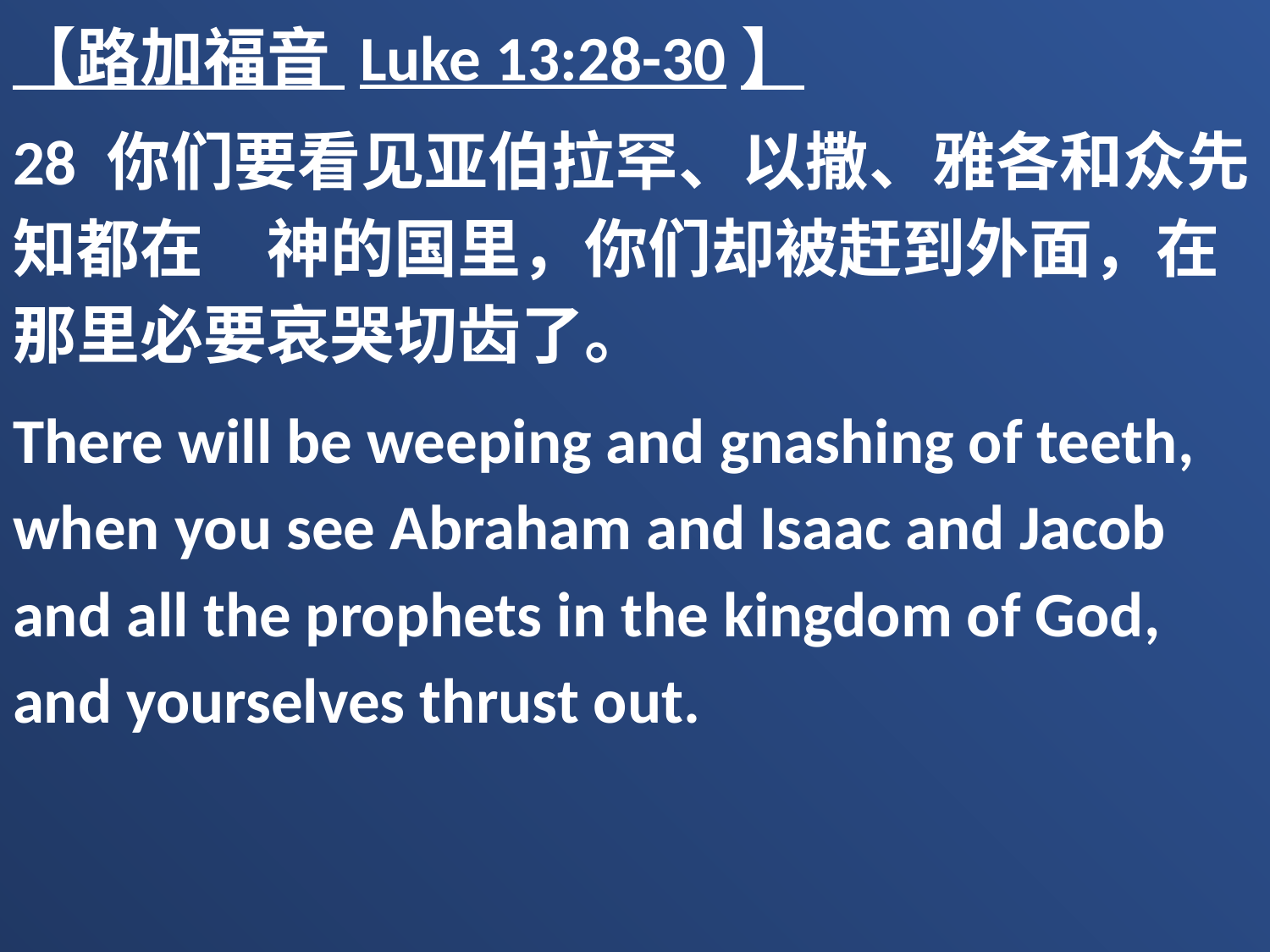

【路加福音 Luke 13:28-30】
28 你们要看见亚伯拉罕、以撒、雅各和众先知都在　神的国里，你们却被赶到外面，在那里必要哀哭切齿了。
There will be weeping and gnashing of teeth, when you see Abraham and Isaac and Jacob and all the prophets in the kingdom of God, and yourselves thrust out.